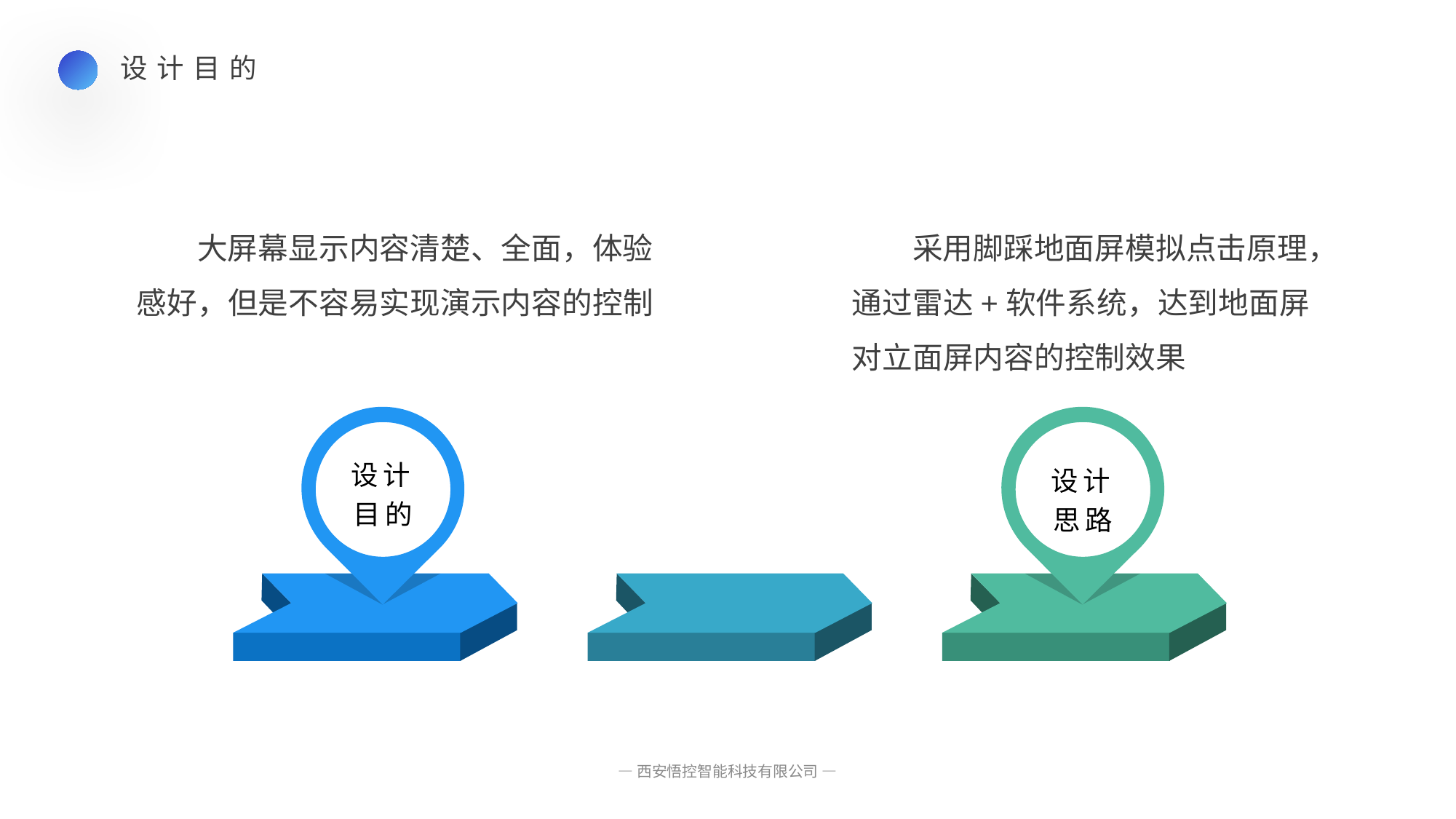

设计目的

大屏幕显示内容清楚、全面，体验感好，但是不容易实现演示内容的控制
采用脚踩地面屏模拟点击原理，通过雷达+软件系统，达到地面屏对立面屏内容的控制效果

设计目的
设计思路

— 西安悟控智能科技有限公司 —